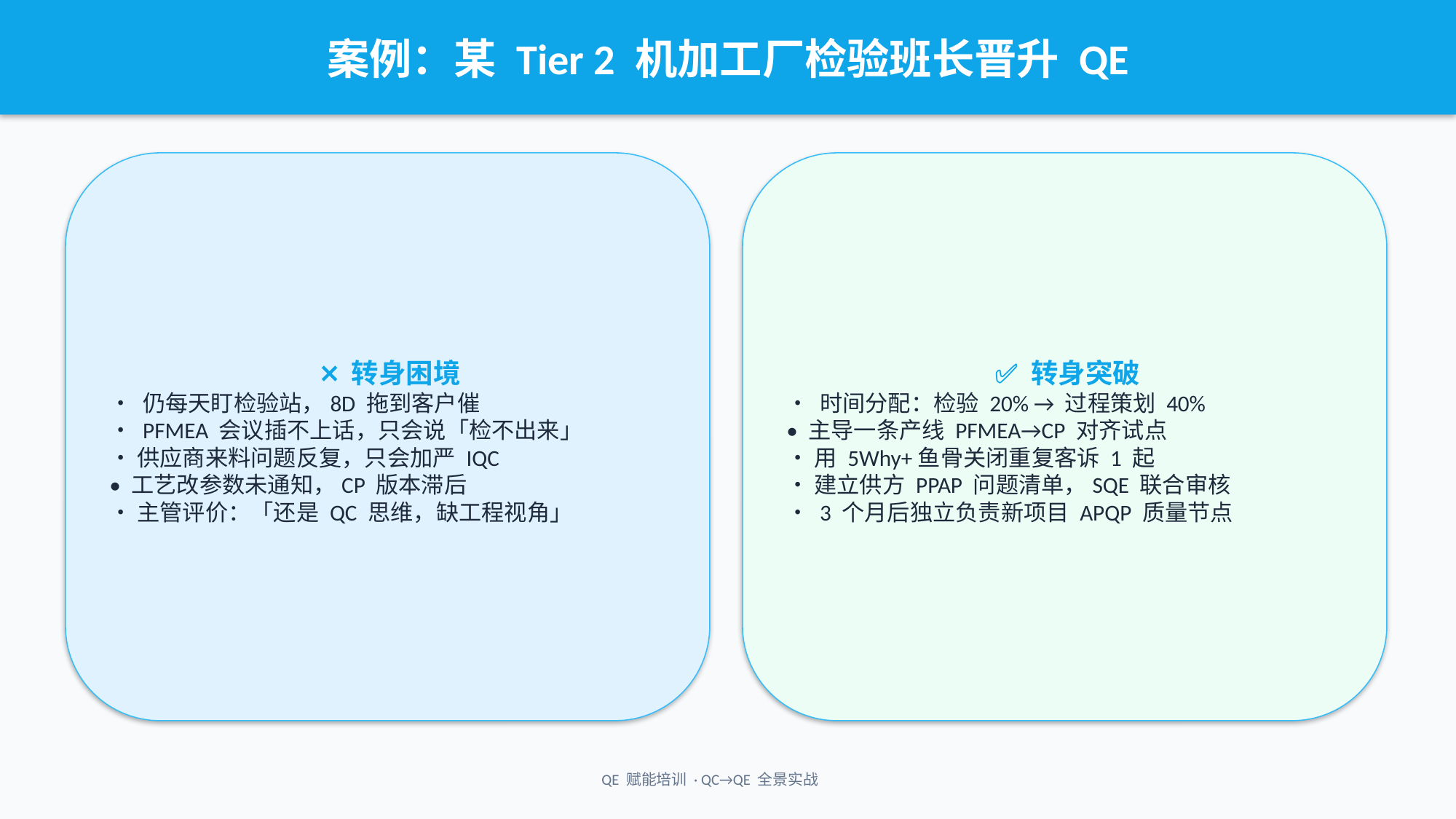

案例：某 Tier 2 机加工厂检验班长晋升 QE
❌ 转身困境
• 仍每天盯检验站，8D 拖到客户催
• PFMEA 会议插不上话，只会说「检不出来」
• 供应商来料问题反复，只会加严 IQC
• 工艺改参数未通知，CP 版本滞后
• 主管评价：「还是 QC 思维，缺工程视角」
✅ 转身突破
• 时间分配：检验 20% → 过程策划 40%
• 主导一条产线 PFMEA→CP 对齐试点
• 用 5Why+鱼骨关闭重复客诉 1 起
• 建立供方 PPAP 问题清单，SQE 联合审核
• 3 个月后独立负责新项目 APQP 质量节点
QE 赋能培训 · QC→QE 全景实战